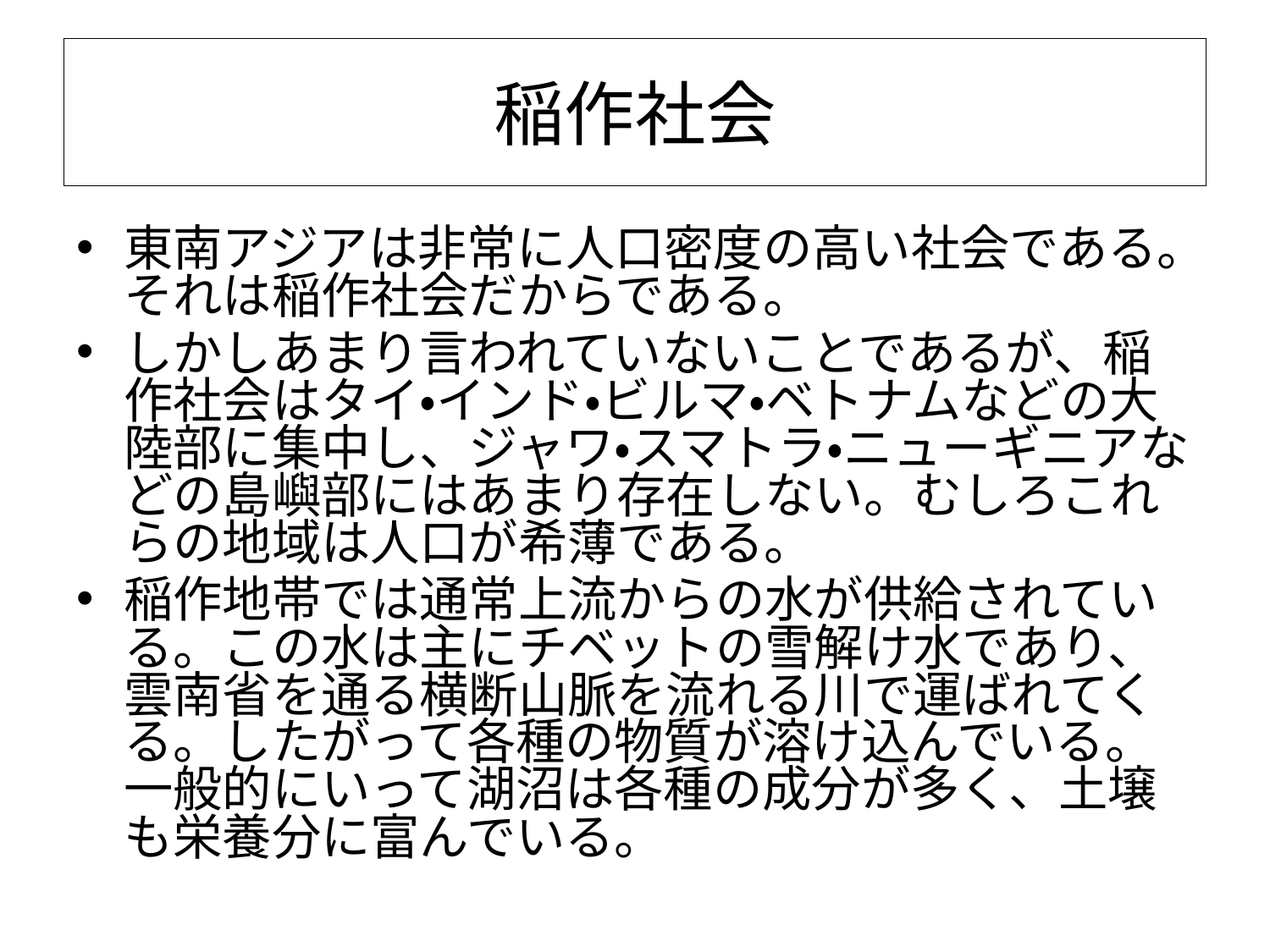

# 稲作社会
東南アジアは非常に人口密度の高い社会である。それは稲作社会だからである。
しかしあまり言われていないことであるが、稲作社会はタイ・インド・ビルマ・ベトナムなどの大陸部に集中し、ジャワ・スマトラ・ニューギニアなどの島嶼部にはあまり存在しない。むしろこれらの地域は人口が希薄である。
稲作地帯では通常上流からの水が供給されている。この水は主にチベットの雪解け水であり、雲南省を通る横断山脈を流れる川で運ばれてくる。したがって各種の物質が溶け込んでいる。一般的にいって湖沼は各種の成分が多く、土壌も栄養分に富んでいる。